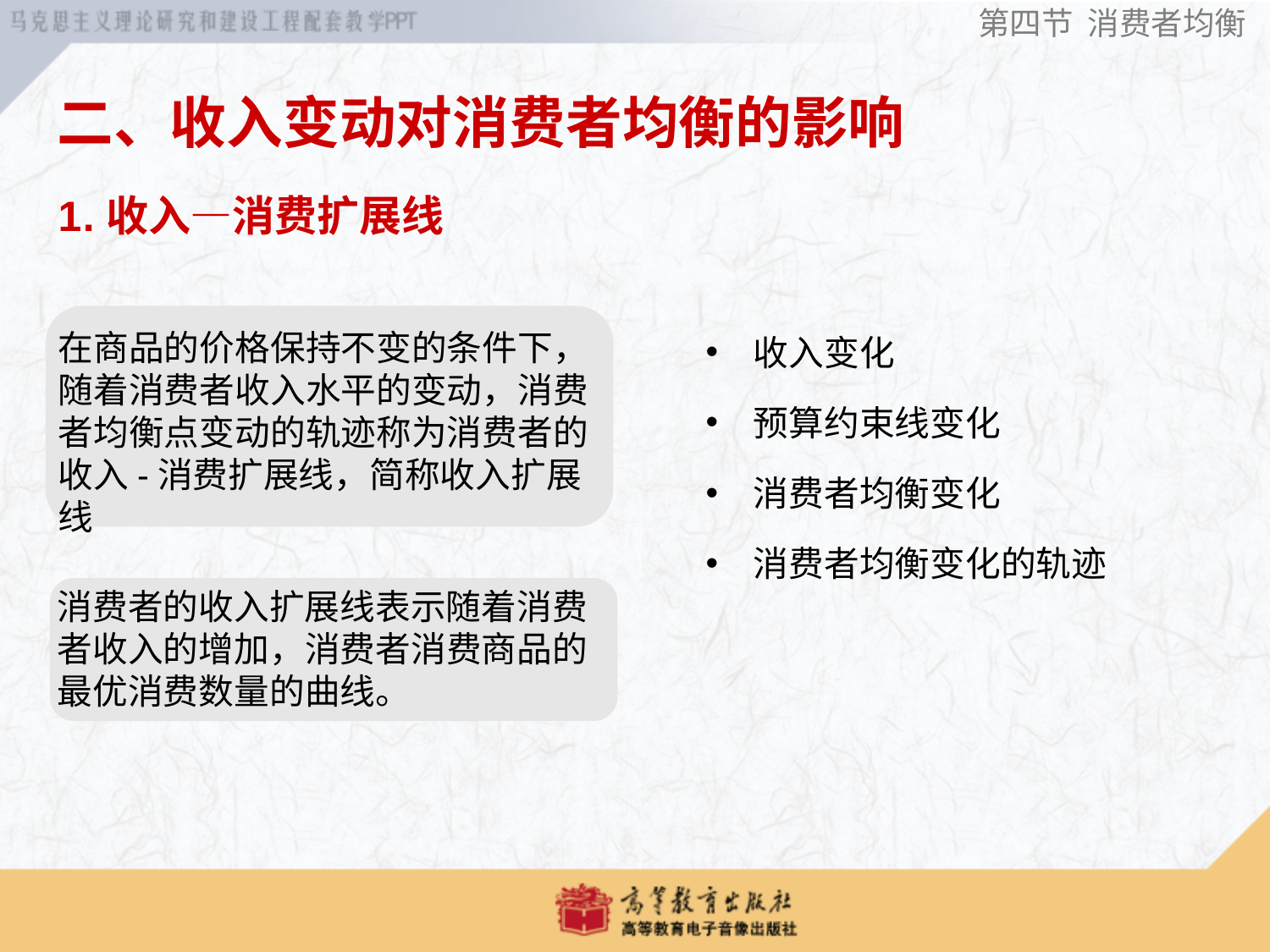

第四节  消费者均衡
二、收入变动对消费者均衡的影响
收入—消费扩展线

收入变化
预算约束线变化
消费者均衡变化
消费者均衡变化的轨迹

在商品的价格保持不变的条件下，随着消费者收入水平的变动，消费者均衡点变动的轨迹称为消费者的收入-消费扩展线，简称收入扩展线

消费者的收入扩展线表示随着消费者收入的增加，消费者消费商品的最优消费数量的曲线。